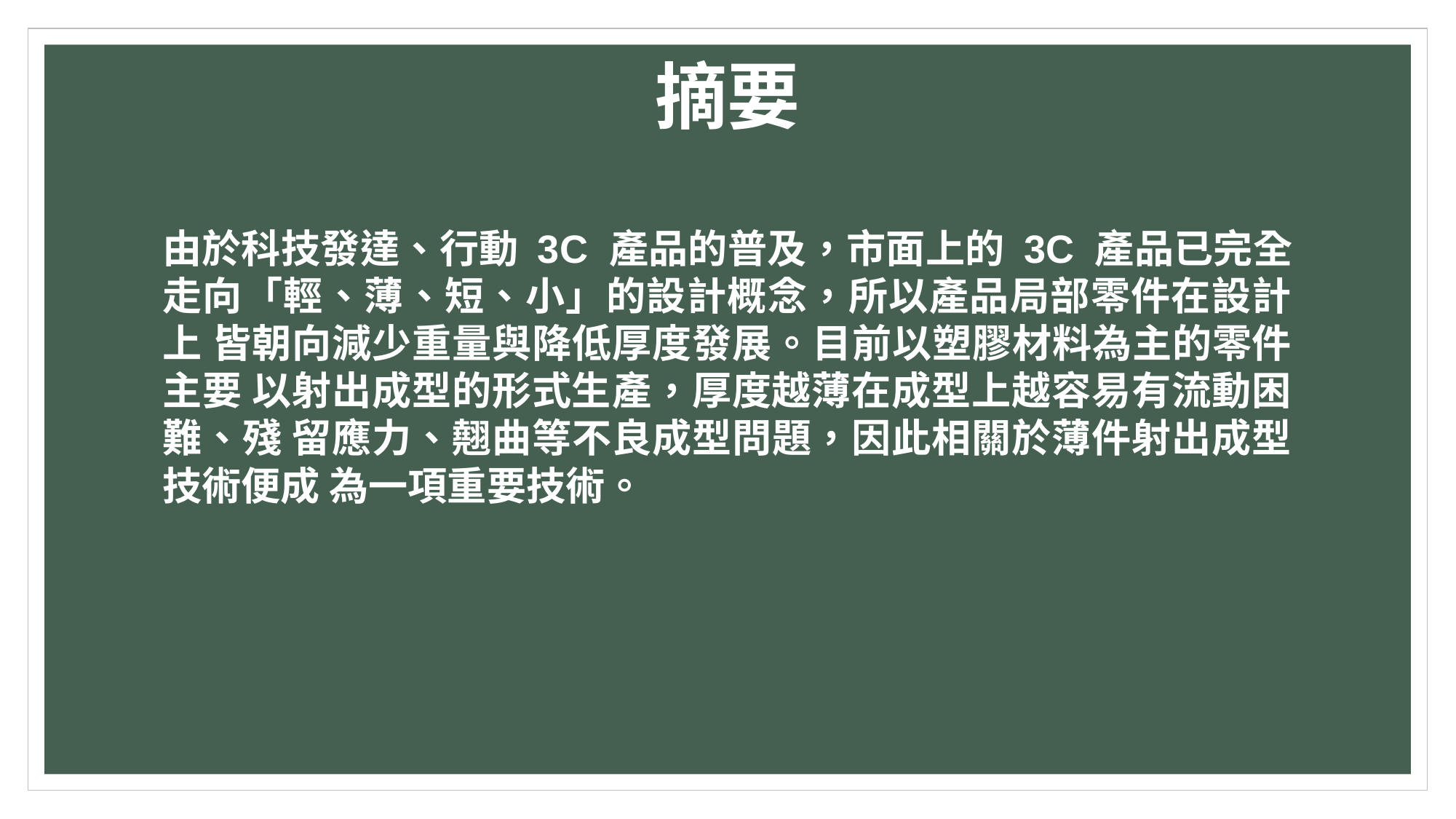

摘要
由於科技發達、行動 3C 產品的普及，市面上的 3C 產品已完全 走向「輕、薄、短、小」的設計概念，所以產品局部零件在設計上 皆朝向減少重量與降低厚度發展。目前以塑膠材料為主的零件主要 以射出成型的形式生產，厚度越薄在成型上越容易有流動困難、殘 留應力、翹曲等不良成型問題，因此相關於薄件射出成型技術便成 為一項重要技術。